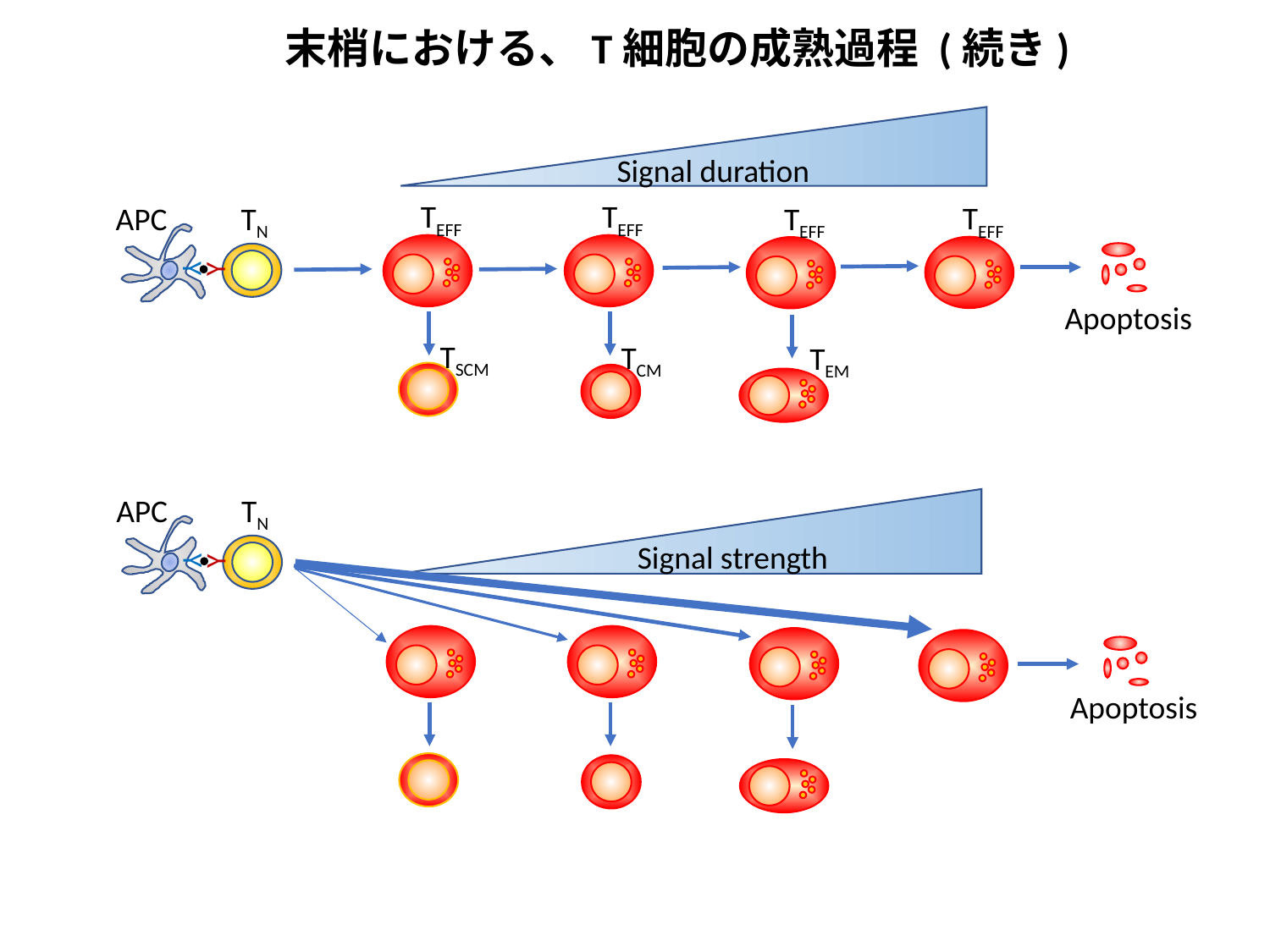

末梢における、T細胞の成熟過程 (続き)

Signal duration
TEFF
TEFF
TEFF
APC
TN

Y
Y

TEFF

Apoptosis
TSCM
TCM
TEM

APC
TN

Y
Y

Signal strength

Apoptosis